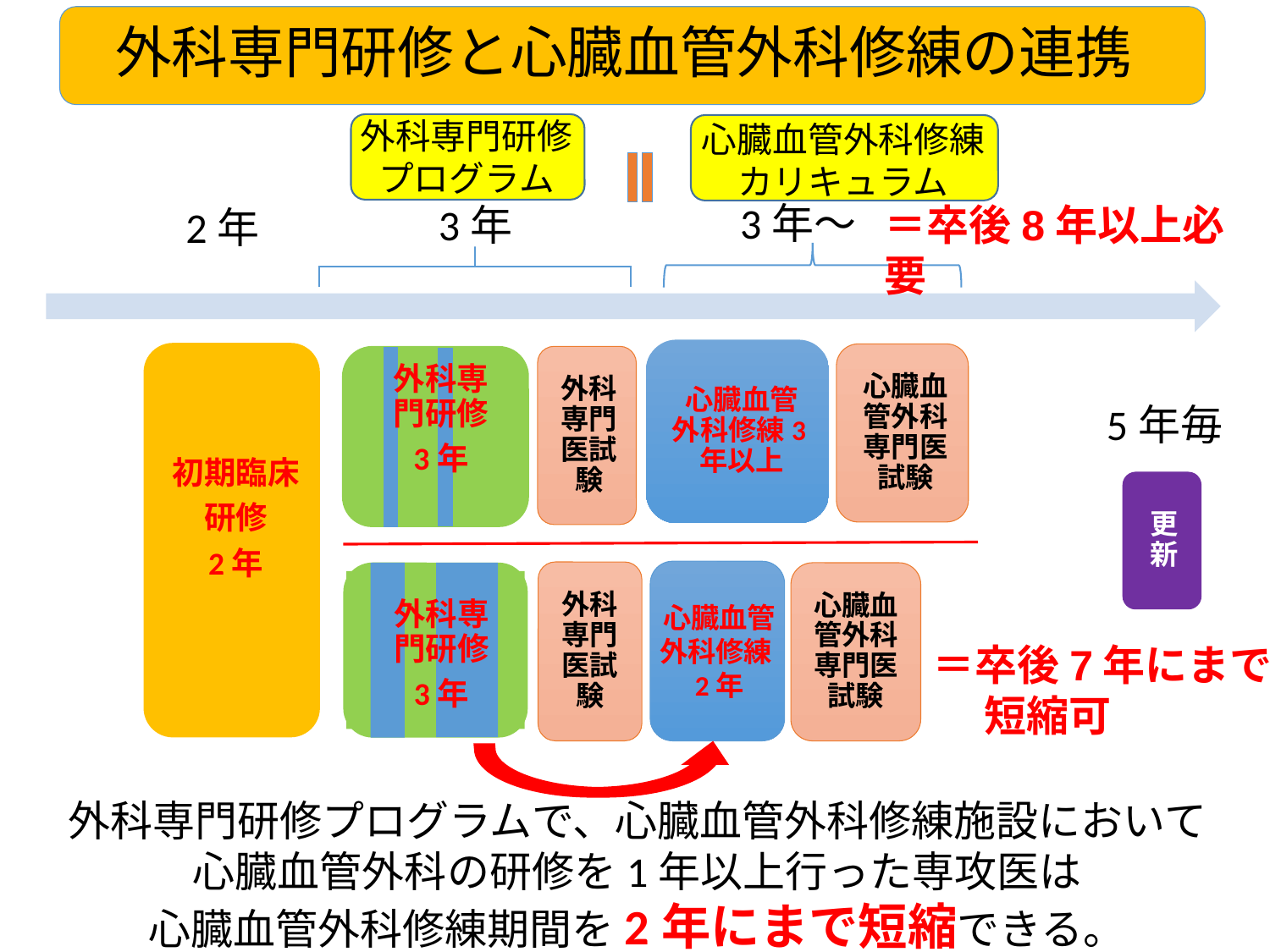

# 外科専門研修と心臓血管外科修練の連携
外科専門研修
プログラム

心臓血管外科修練
カリキュラム

初期臨床
研修
2年

外科専門医試験
心臓血管外科修練3年以上
心臓血管外科専門医試験
更新
3年～
＝卒後8年以上必要
3年
2年

外科専門研修
3年

5年毎

外科専門医試験

心臓血管外科専門医試験
外科専門研修
3年

心臓血管
外科修練2年
＝卒後7年にまで
　 短縮可

外科専門研修プログラムで、心臓血管外科修練施設において
心臓血管外科の研修を1年以上行った専攻医は
心臓血管外科修練期間を2年にまで短縮できる。